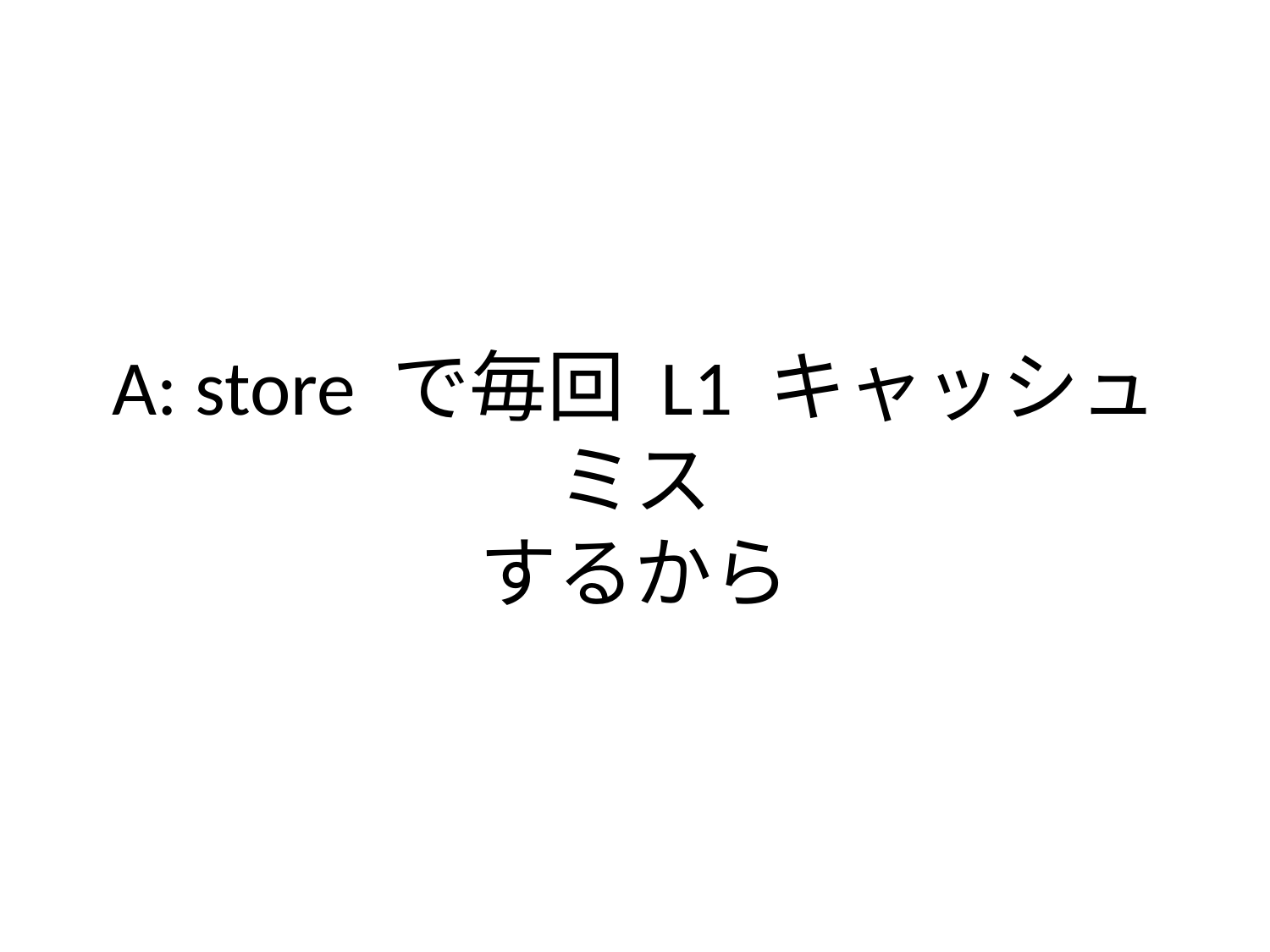

# A: store で毎回 L1 キャッシュミス するから